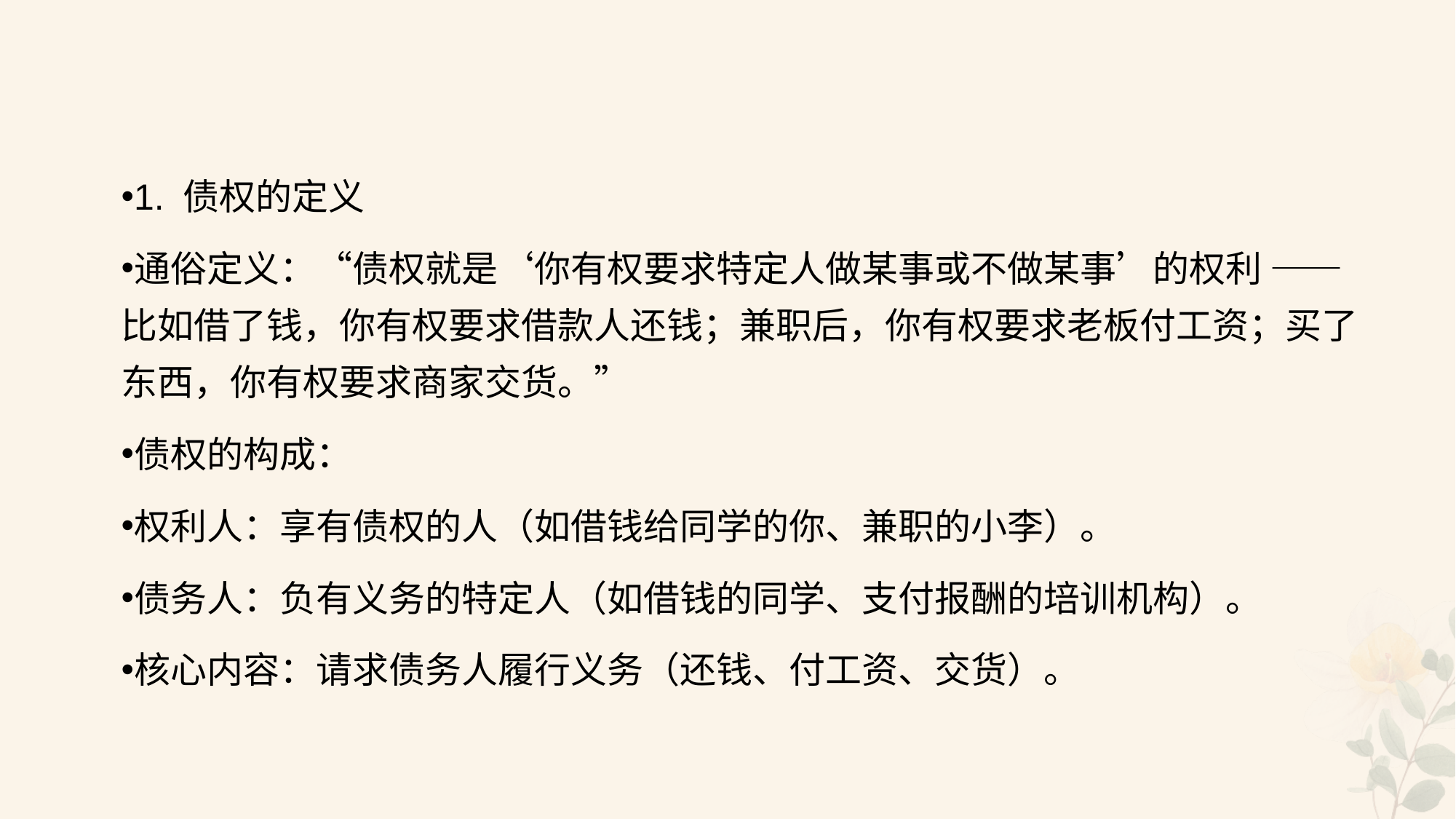

#
1. 债权的定义
通俗定义：“债权就是‘你有权要求特定人做某事或不做某事’的权利 —— 比如借了钱，你有权要求借款人还钱；兼职后，你有权要求老板付工资；买了东西，你有权要求商家交货。”
债权的构成：
权利人：享有债权的人（如借钱给同学的你、兼职的小李）。
债务人：负有义务的特定人（如借钱的同学、支付报酬的培训机构）。
核心内容：请求债务人履行义务（还钱、付工资、交货）。